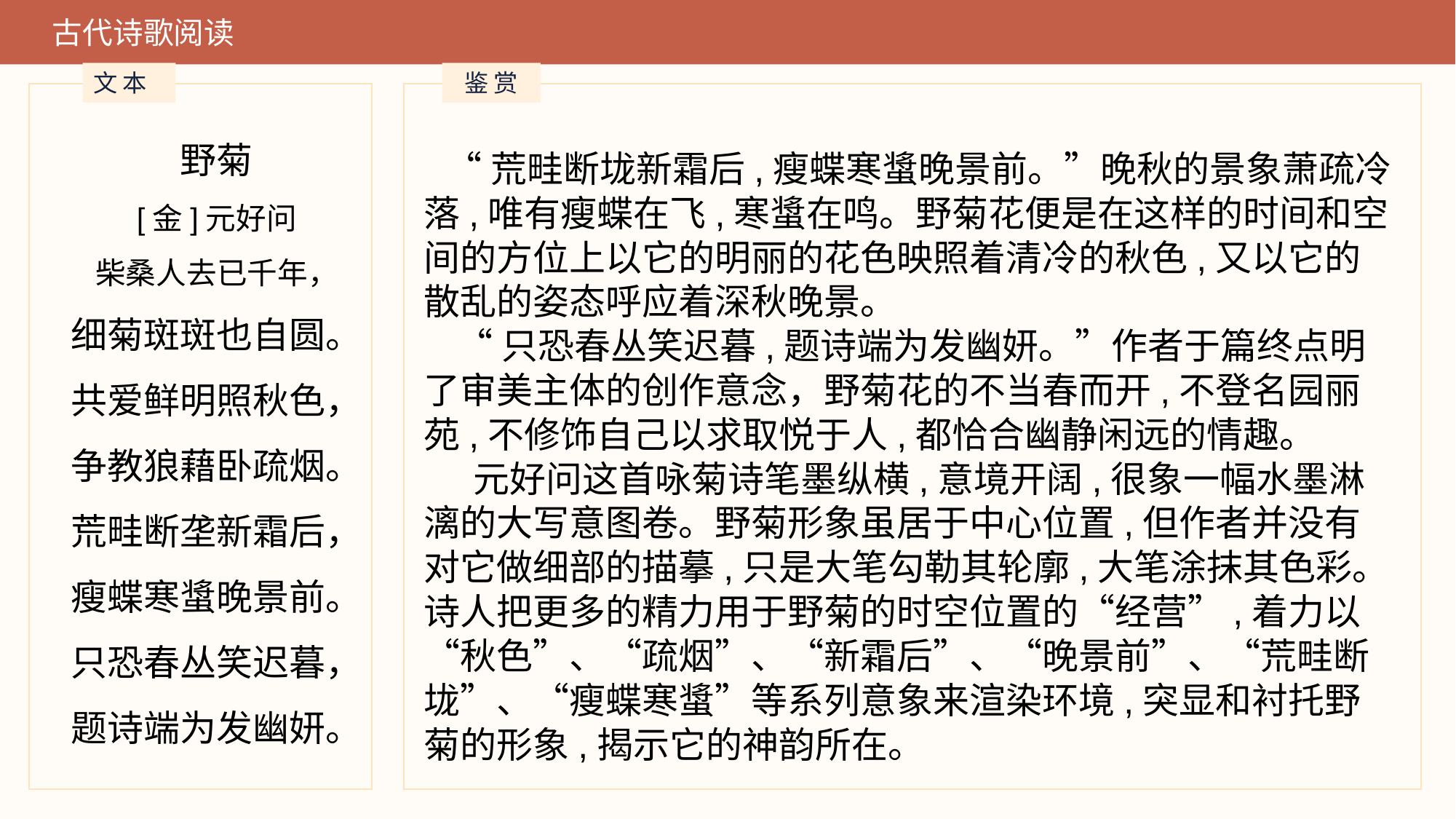

古代诗歌阅读
文 本
鉴 赏

    “荒畦断垅新霜后,瘦蝶寒螀晚景前。”晚秋的景象萧疏冷落,唯有瘦蝶在飞,寒螀在鸣。野菊花便是在这样的时间和空间的方位上以它的明丽的花色映照着清冷的秋色,又以它的散乱的姿态呼应着深秋晚景。
    “只恐春丛笑迟暮,题诗端为发幽妍。”作者于篇终点明了审美主体的创作意念，野菊花的不当春而开,不登名园丽苑,不修饰自己以求取悦于人,都恰合幽静闲远的情趣。
     元好问这首咏菊诗笔墨纵横,意境开阔,很象一幅水墨淋漓的大写意图卷。野菊形象虽居于中心位置,但作者并没有对它做细部的描摹,只是大笔勾勒其轮廓,大笔涂抹其色彩。诗人把更多的精力用于野菊的时空位置的“经营”,着力以“秋色”、“疏烟”、“新霜后”、“晚景前”、“荒畦断垅”、“瘦蝶寒螀”等系列意象来渲染环境,突显和衬托野菊的形象,揭示它的神韵所在。
野菊
[金]元好问柴桑人去已千年，
细菊斑斑也自圆。共爱鲜明照秋色，
争教狼藉卧疏烟。荒畦断垄新霜后，
瘦蝶寒螀晚景前。只恐春丛笑迟暮，
题诗端为发幽妍。